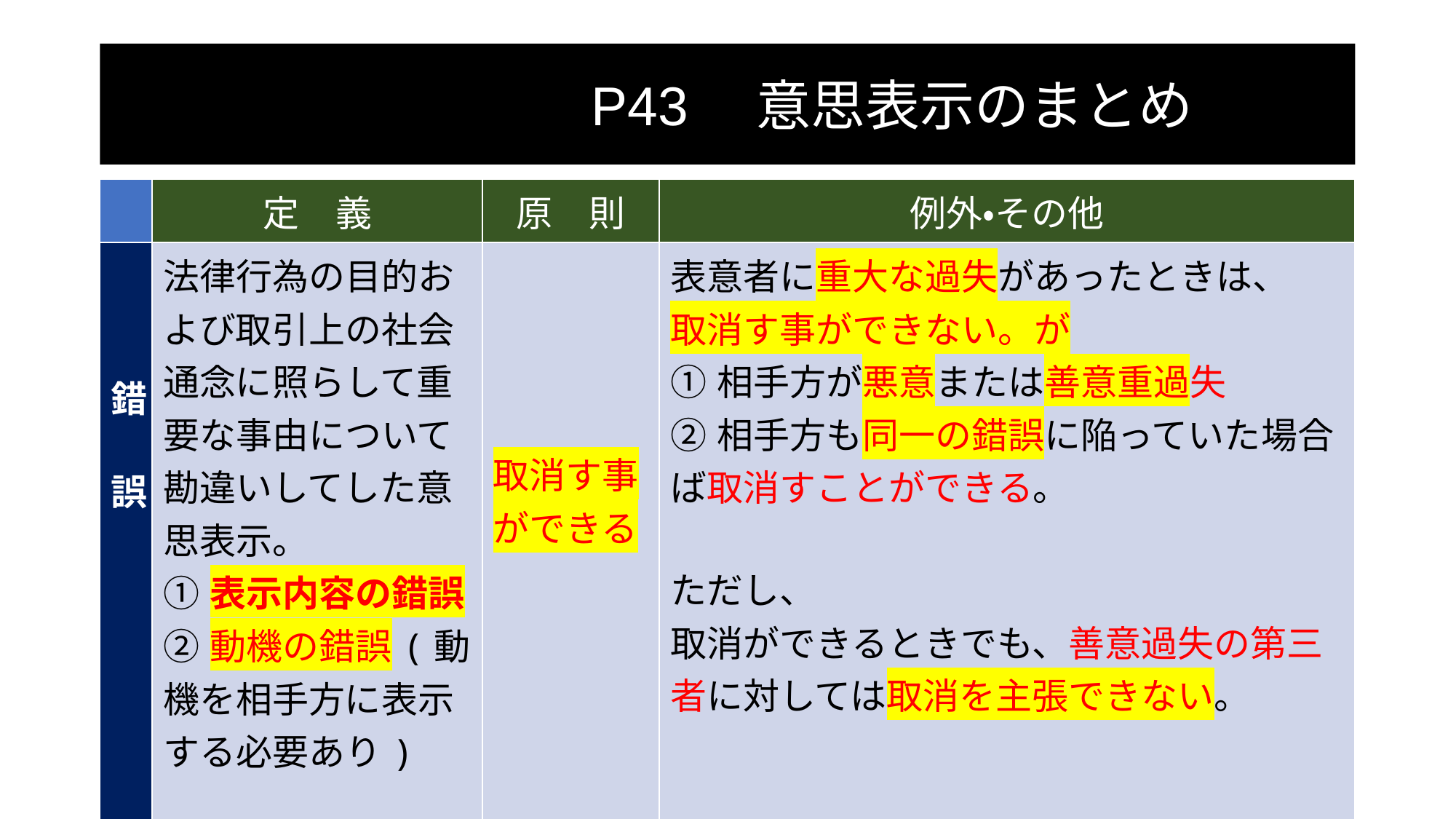

# P43　意思表示のまとめ
|  | 定　義 | 原　則 | 例外・その他 |
| --- | --- | --- | --- |
| 錯 誤 | 法律行為の目的および取引上の社会通念に照らして重要な事由について勘違いしてした意思表示。 ①表示内容の錯誤 ②動機の錯誤(動機を相手方に表示する必要あり) | 取消す事ができる | 表意者に重大な過失があったときは、 取消す事ができない。が ①相手方が悪意または善意重過失 ②相手方も同一の錯誤に陥っていた場合 ば取消すことができる。 ただし、 取消ができるときでも、善意過失の第三者に対しては取消を主張できない。 |